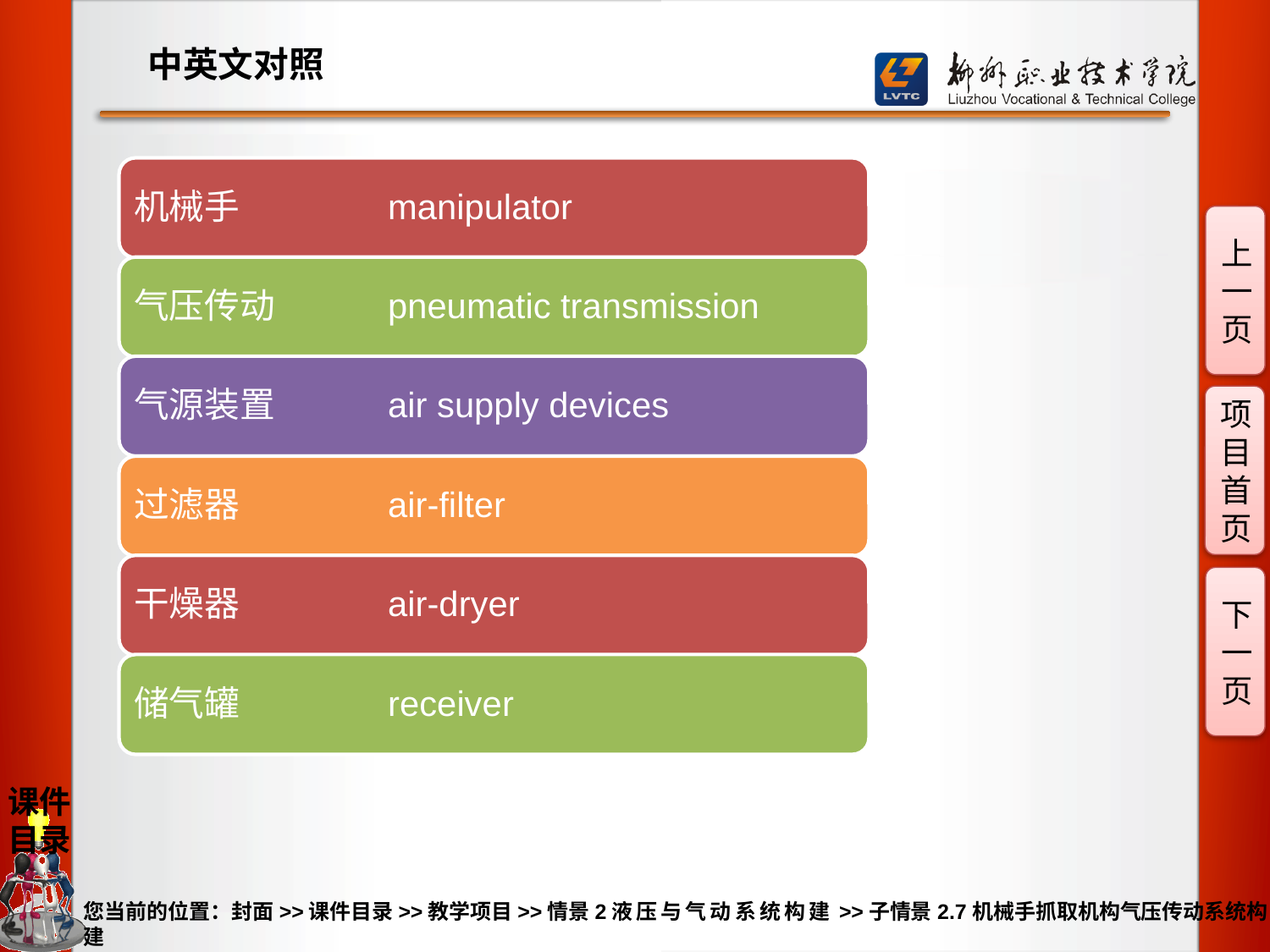

中英文对照

机械手    	manipulator

气压传动	pneumatic transmission

气源装置	air supply devices

过滤器   	air-filter

干燥器   	air-dryer

储气罐   	receiver